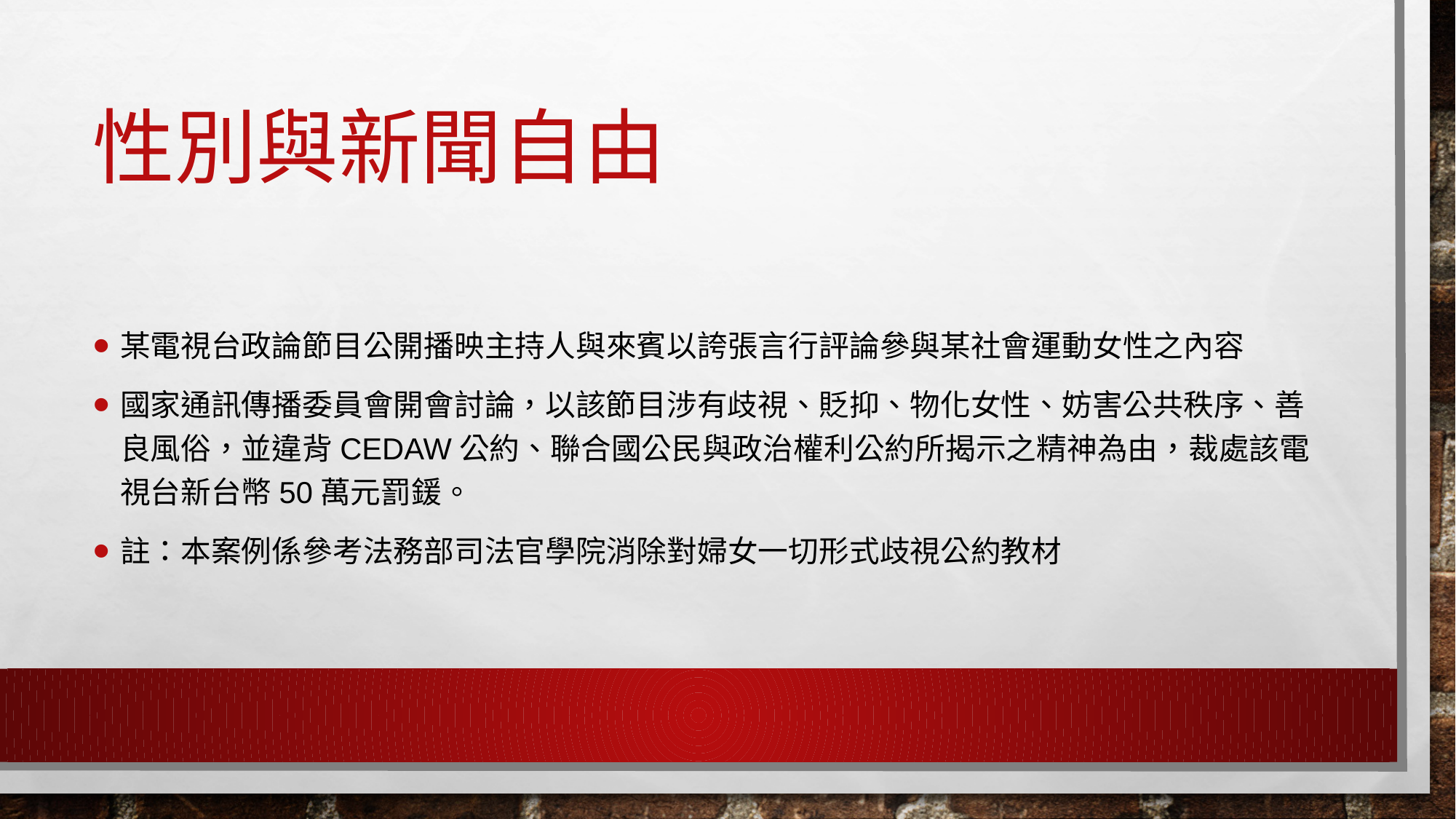

# 性別與新聞自由
某電視台政論節目公開播映主持人與來賓以誇張言行評論參與某社會運動女性之內容
國家通訊傳播委員會開會討論，以該節目涉有歧視、貶抑、物化女性、妨害公共秩序、善良風俗，並違背cedaw公約、聯合國公民與政治權利公約所揭示之精神為由，裁處該電視台新台幣50萬元罰鍰。
註：本案例係參考法務部司法官學院消除對婦女一切形式歧視公約教材